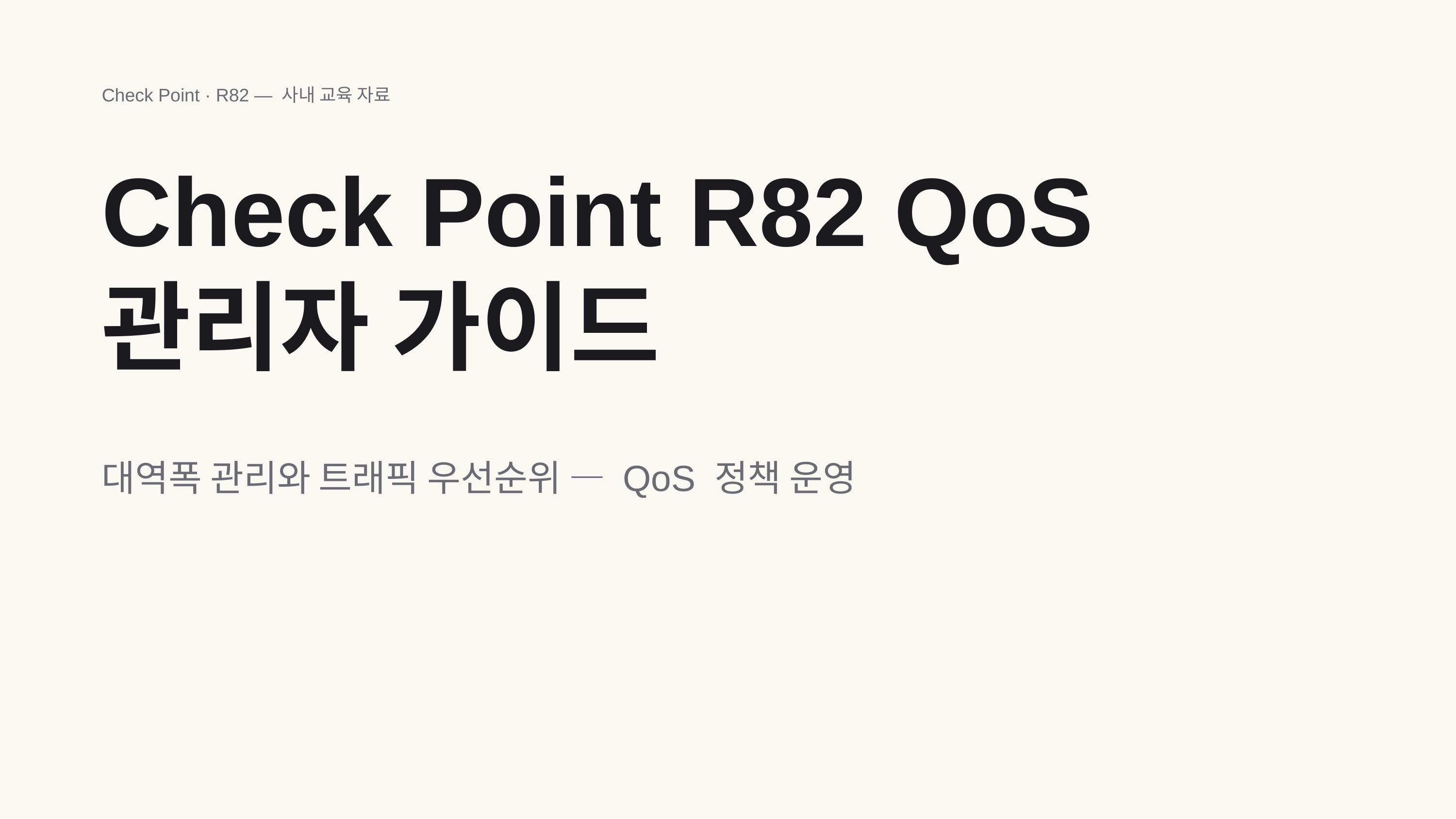

Check Point · R82 — 사내 교육 자료
Check Point R82 QoS 관리자 가이드
대역폭 관리와 트래픽 우선순위 — QoS 정책 운영